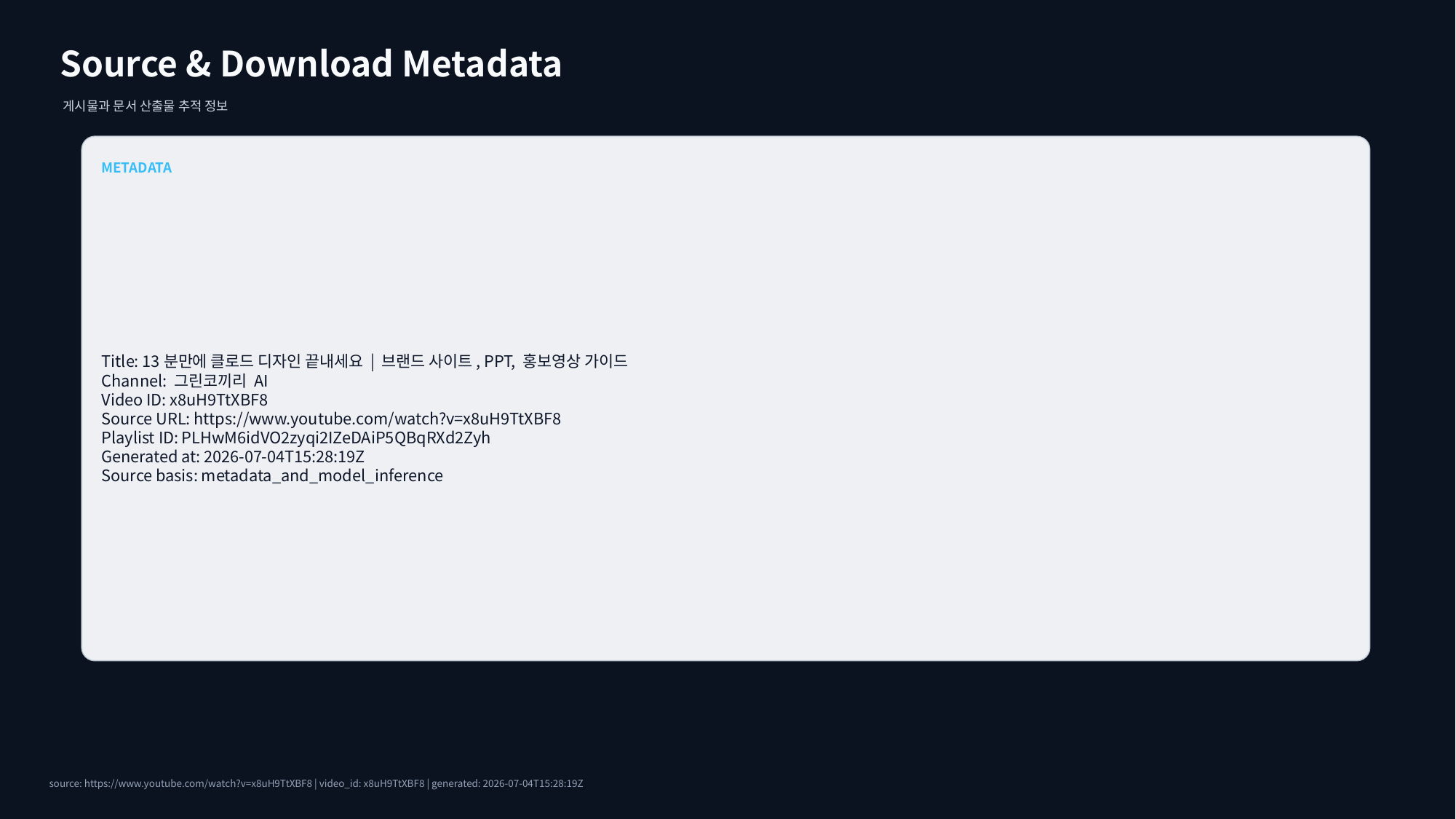

Source & Download Metadata
게시물과 문서 산출물 추적 정보

METADATA
Title: 13분만에 클로드 디자인 끝내세요 | 브랜드 사이트, PPT, 홍보영상 가이드
Channel: 그린코끼리 AI
Video ID: x8uH9TtXBF8
Source URL: https://www.youtube.com/watch?v=x8uH9TtXBF8
Playlist ID: PLHwM6idVO2zyqi2IZeDAiP5QBqRXd2Zyh
Generated at: 2026-07-04T15:28:19Z
Source basis: metadata_and_model_inference
source: https://www.youtube.com/watch?v=x8uH9TtXBF8 | video_id: x8uH9TtXBF8 | generated: 2026-07-04T15:28:19Z